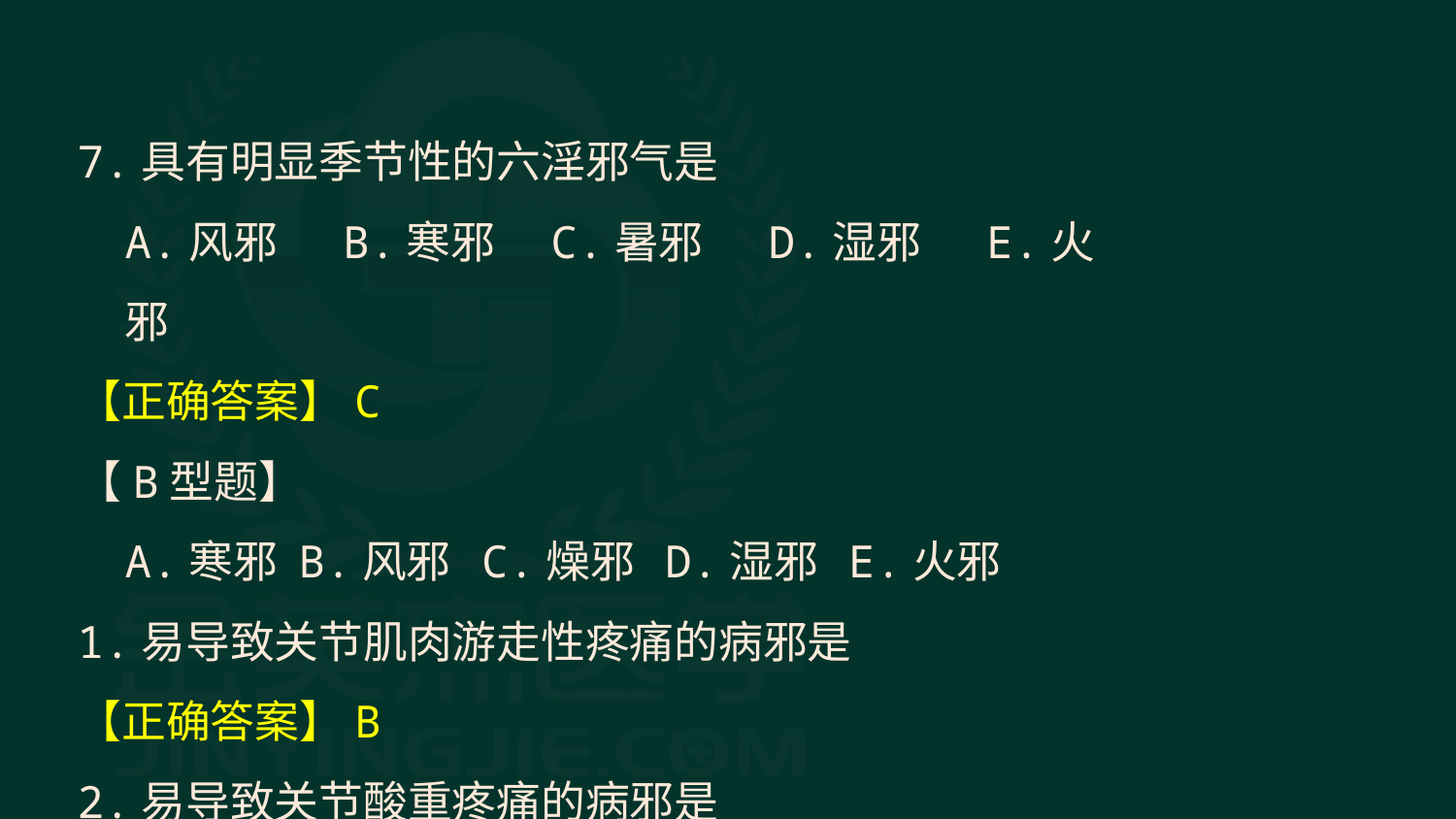

7.具有明显季节性的六淫邪气是
A.风邪 　B.寒邪　C.暑邪 　D.湿邪 　E.火邪
【正确答案】C
【B型题】
A.寒邪 B.风邪  C.燥邪  D.湿邪  E.火邪
1.易导致关节肌肉游走性疼痛的病邪是
【正确答案】B
2.易导致关节酸重疼痛的病邪是
【正确答案】D